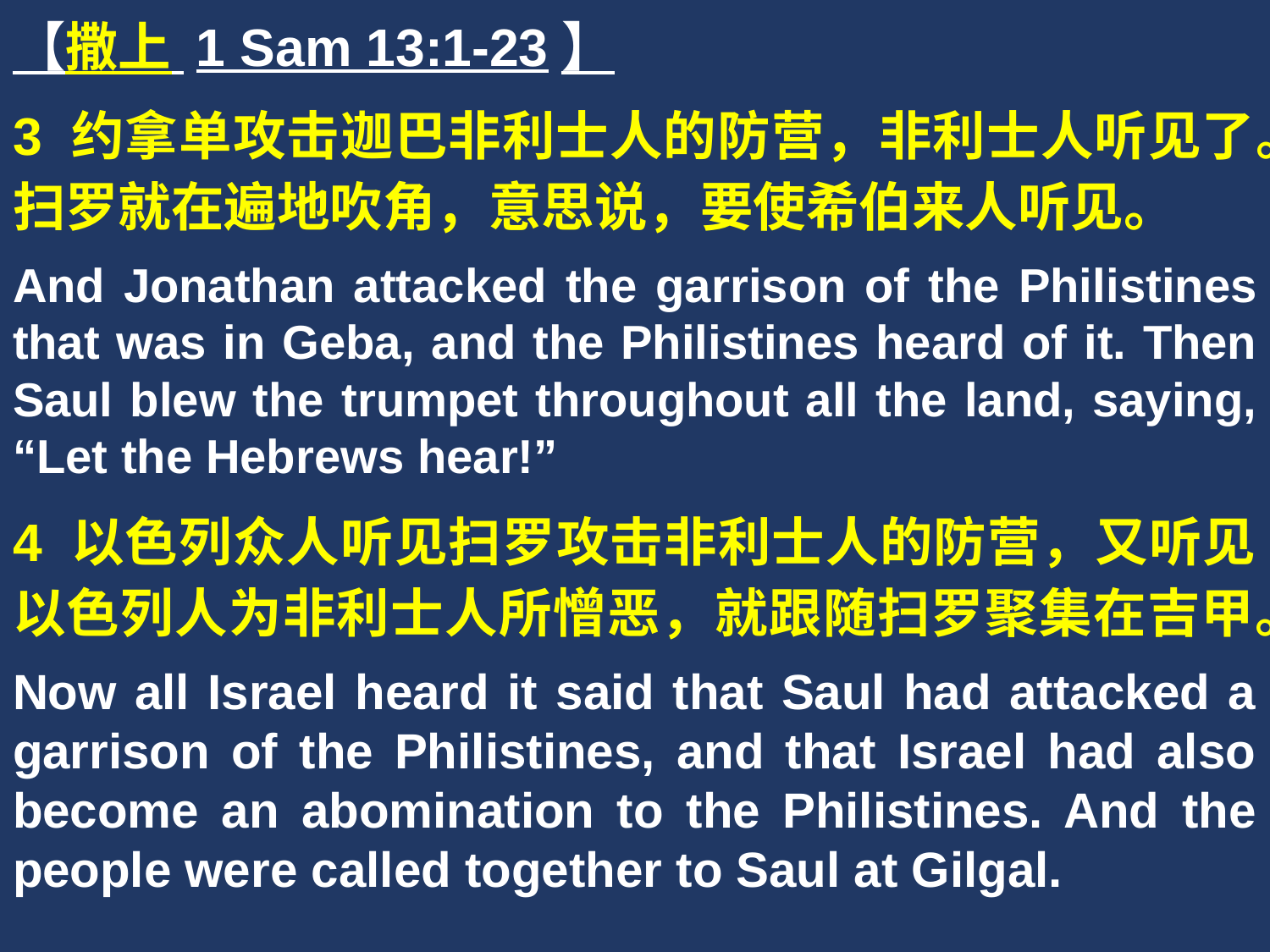

【撒上 1 Sam 13:1-23】
3 约拿单攻击迦巴非利士人的防营，非利士人听见了。扫罗就在遍地吹角，意思说，要使希伯来人听见。
And Jonathan attacked the garrison of the Philistines that was in Geba, and the Philistines heard of it. Then Saul blew the trumpet throughout all the land, saying, “Let the Hebrews hear!”
4 以色列众人听见扫罗攻击非利士人的防营，又听见以色列人为非利士人所憎恶，就跟随扫罗聚集在吉甲。
Now all Israel heard it said that Saul had attacked a garrison of the Philistines, and that Israel had also become an abomination to the Philistines. And the people were called together to Saul at Gilgal.